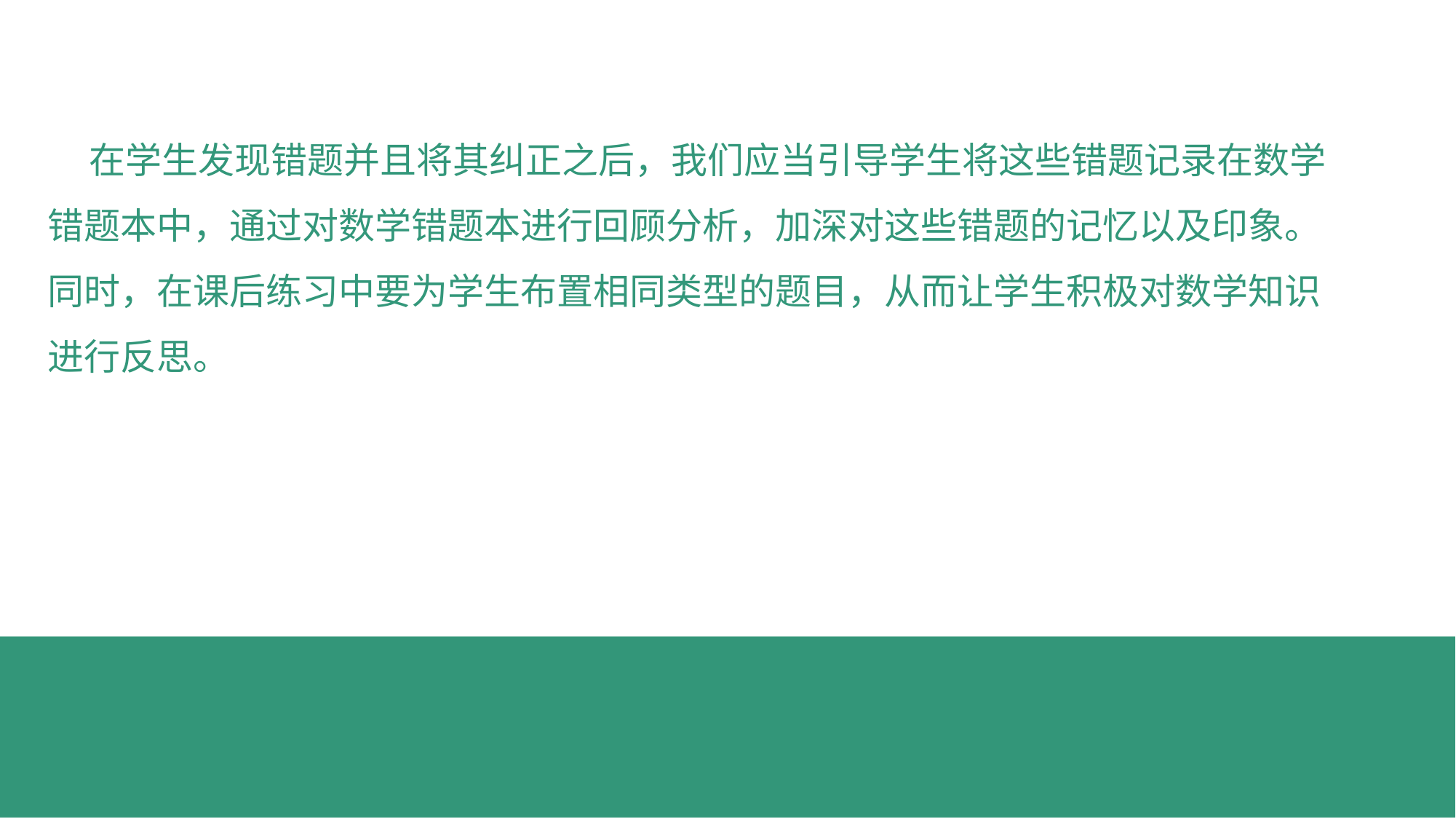

在学生发现错题并且将其纠正之后，我们应当引导学生将这些错题记录在数学错题本中，通过对数学错题本进行回顾分析，加深对这些错题的记忆以及印象。同时，在课后练习中要为学生布置相同类型的题目，从而让学生积极对数学知识进行反思。